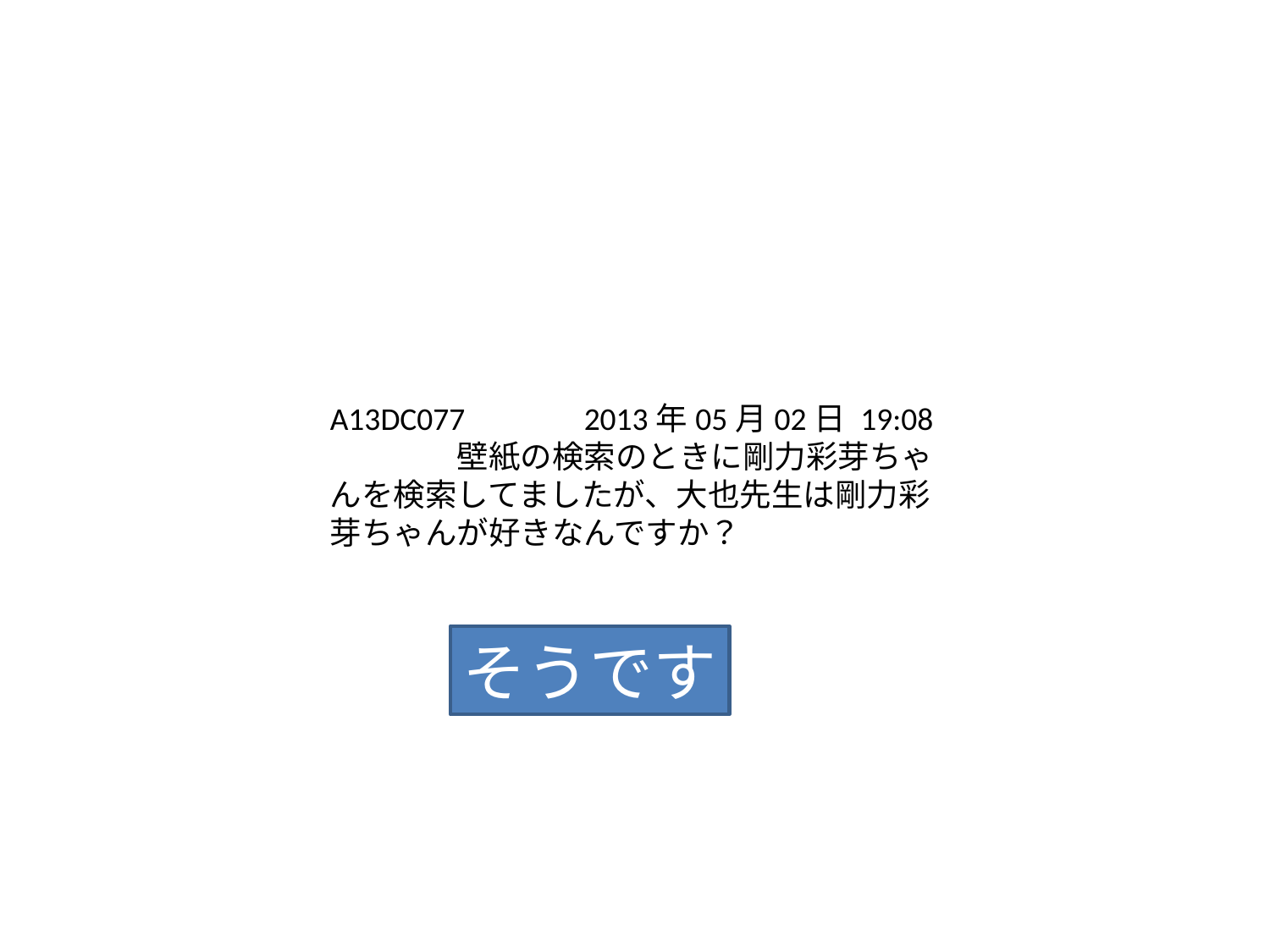

A13DC077	2013年05月02日 19:08	壁紙の検索のときに剛力彩芽ちゃんを検索してましたが、大也先生は剛力彩芽ちゃんが好きなんですか？
そうです